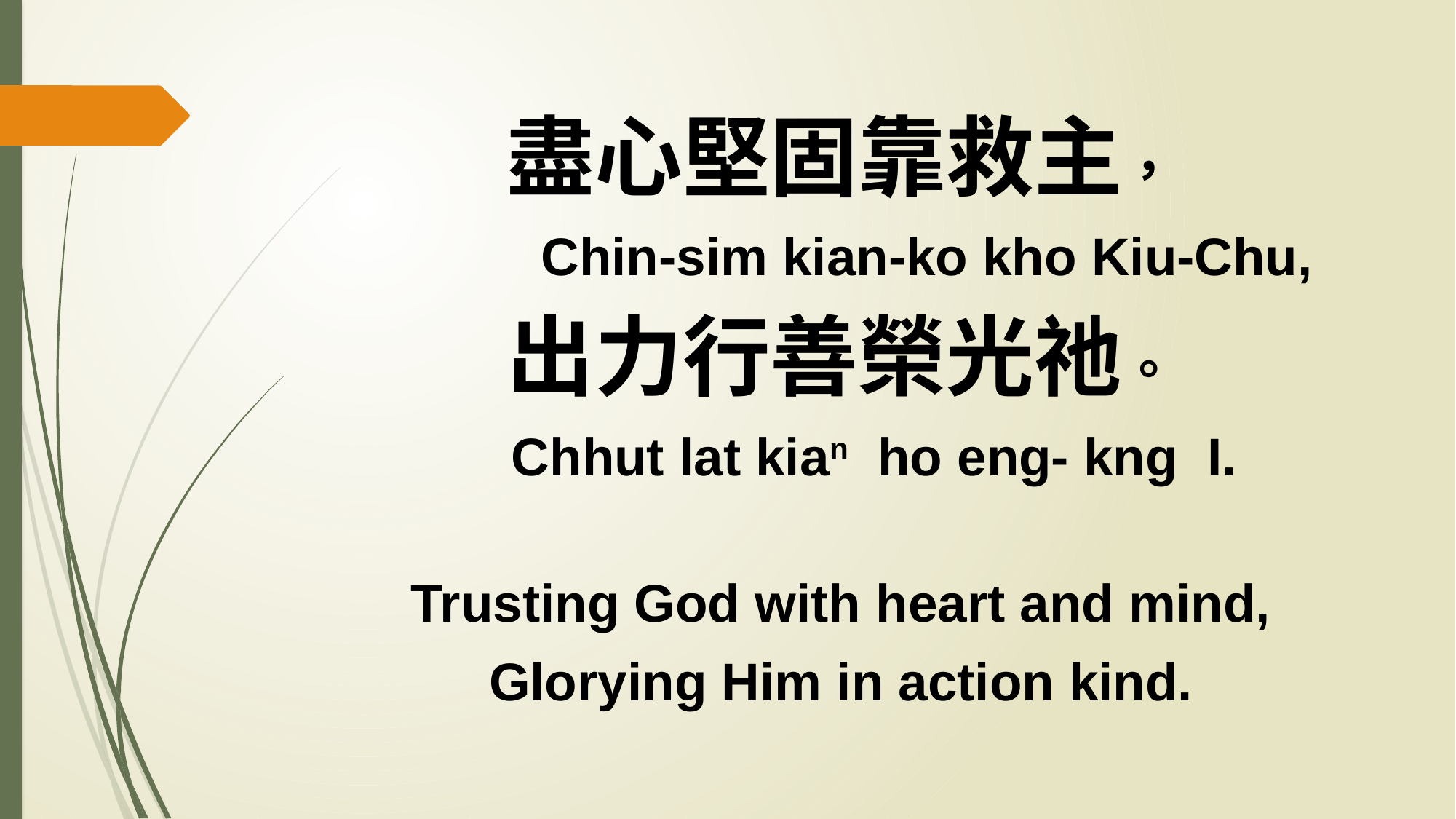

盡心堅固靠救主，
               Chin-sim kian-ko kho Kiu-Chu,
出力行善榮光祂。
             Chhut lat kian  ho eng- kng  I.

Trusting God with heart and mind,
Glorying Him in action kind.